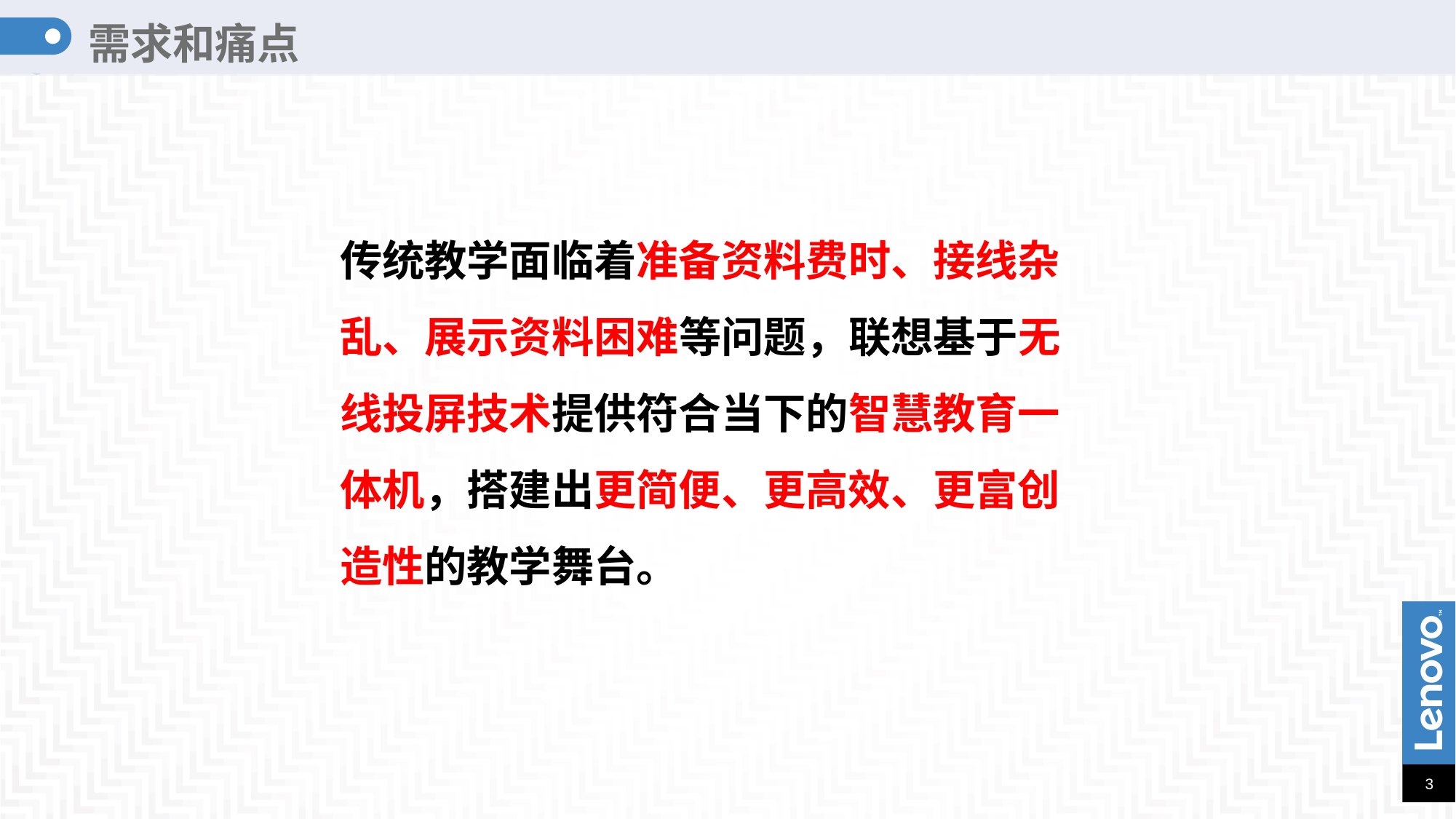

需求和痛点
传统教学面临着准备资料费时、接线杂乱、展示资料困难等问题，联想基于无线投屏技术提供符合当下的智慧教育一体机，搭建出更简便、更高效、更富创造性的教学舞台。